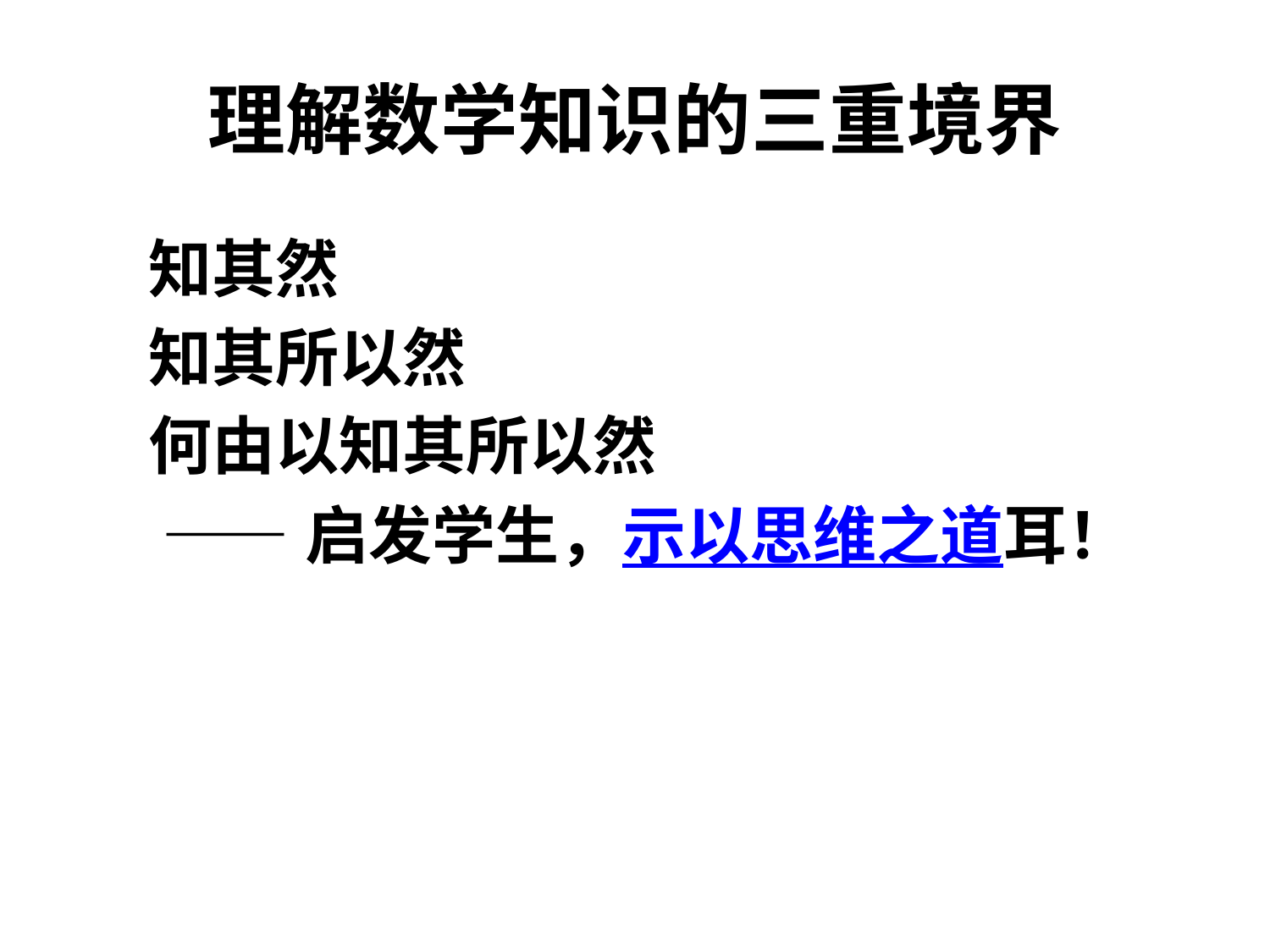

# 理解数学知识的三重境界
    知其然
    知其所以然
    何由以知其所以然
      ——启发学生，示以思维之道耳！